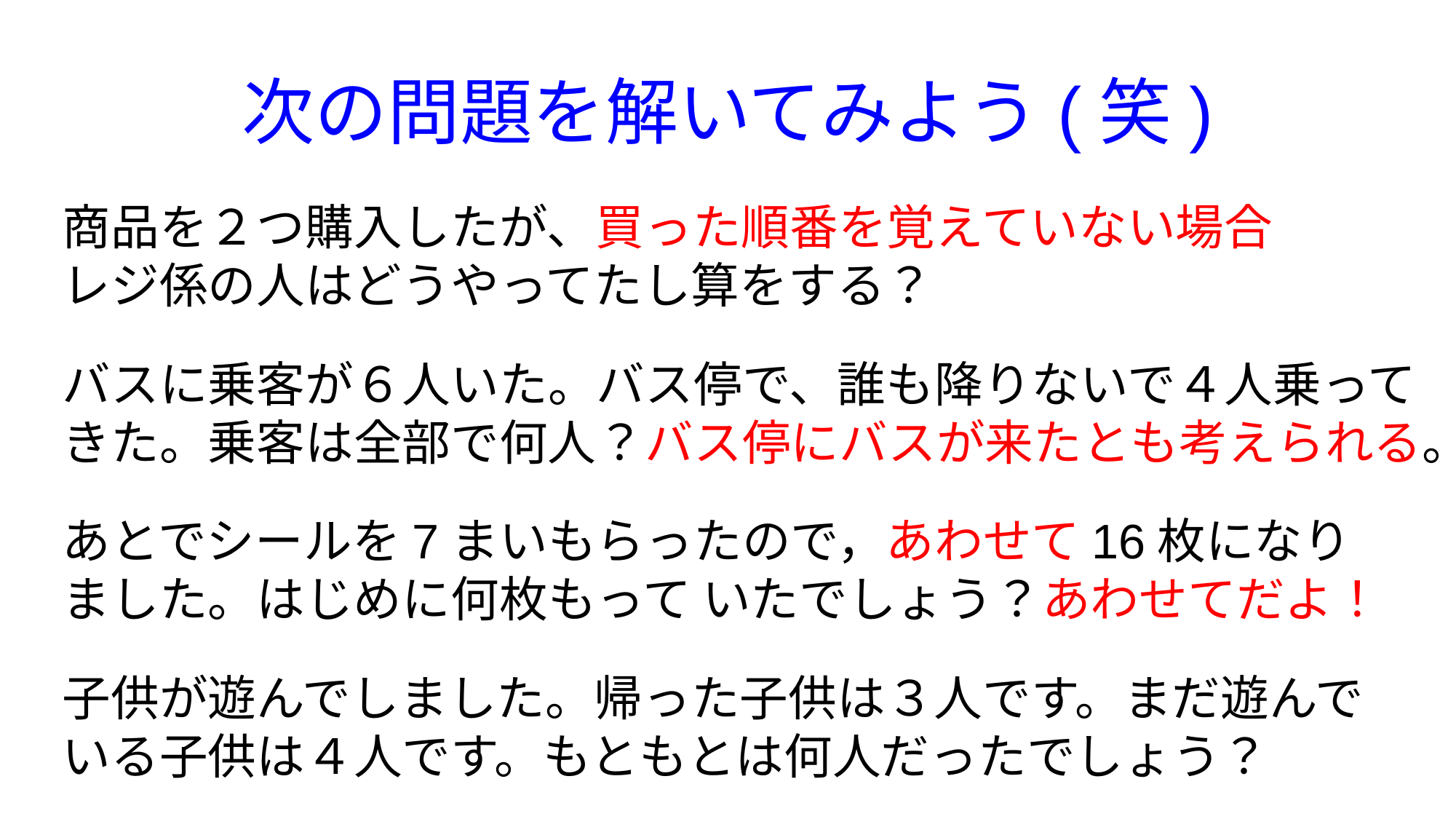

# 次の問題を解いてみよう(笑)
商品を２つ購入したが、買った順番を覚えていない場合
レジ係の人はどうやってたし算をする？
バスに乗客が６人いた。バス停で、誰も降りないで４人乗ってきた。乗客は全部で何人？バス停にバスが来たとも考えられる。
あとでシールを7まいもらったので，あわせて16枚になりました。はじめに何枚もって いたでしょう？あわせてだよ！
子供が遊んでしました。帰った子供は３人です。まだ遊んでいる子供は４人です。もともとは何人だったでしょう？